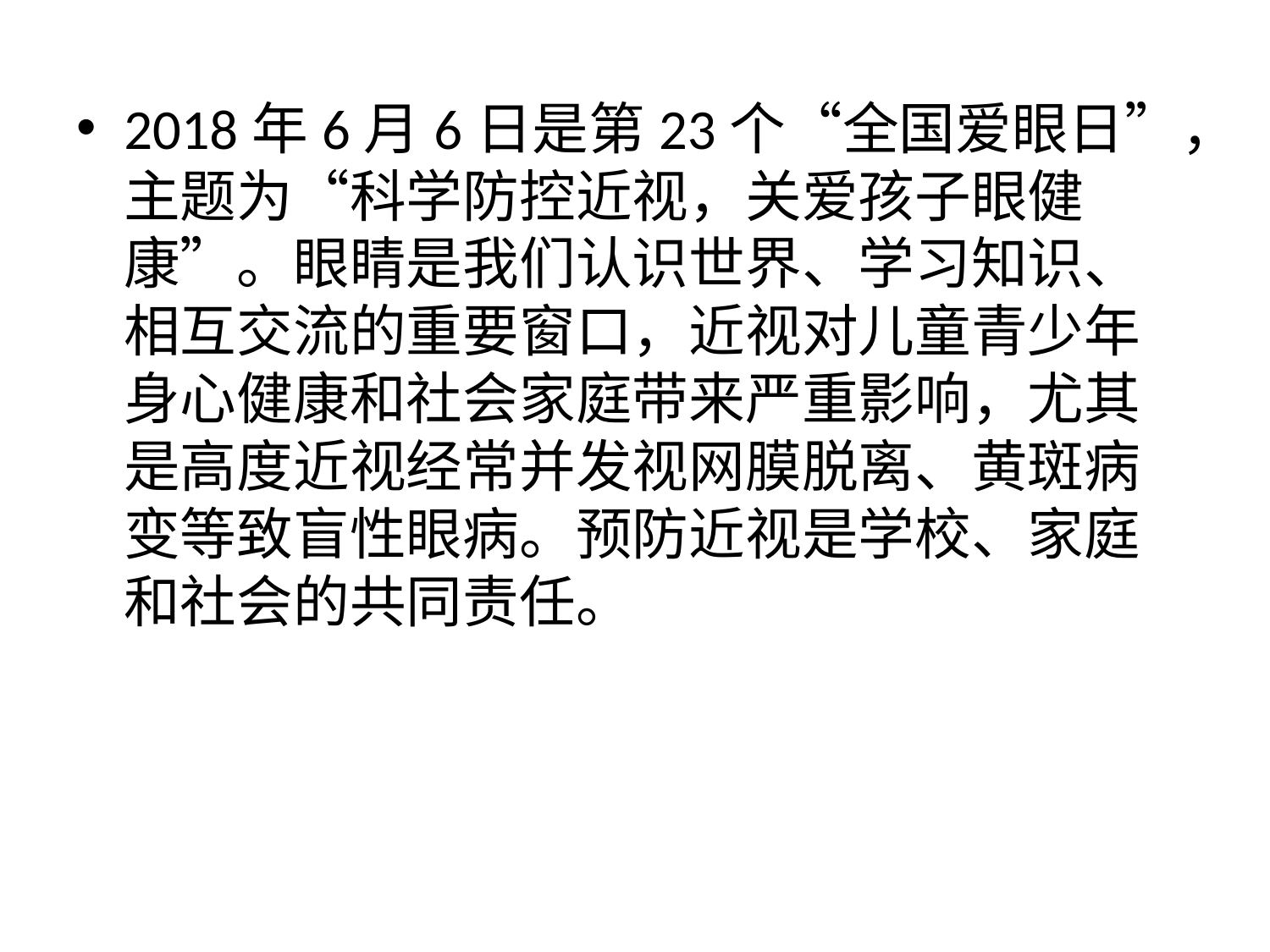

2018年6月6日是第23个“全国爱眼日”，主题为“科学防控近视，关爱孩子眼健康”。眼睛是我们认识世界、学习知识、相互交流的重要窗口，近视对儿童青少年身心健康和社会家庭带来严重影响，尤其是高度近视经常并发视网膜脱离、黄斑病变等致盲性眼病。预防近视是学校、家庭和社会的共同责任。